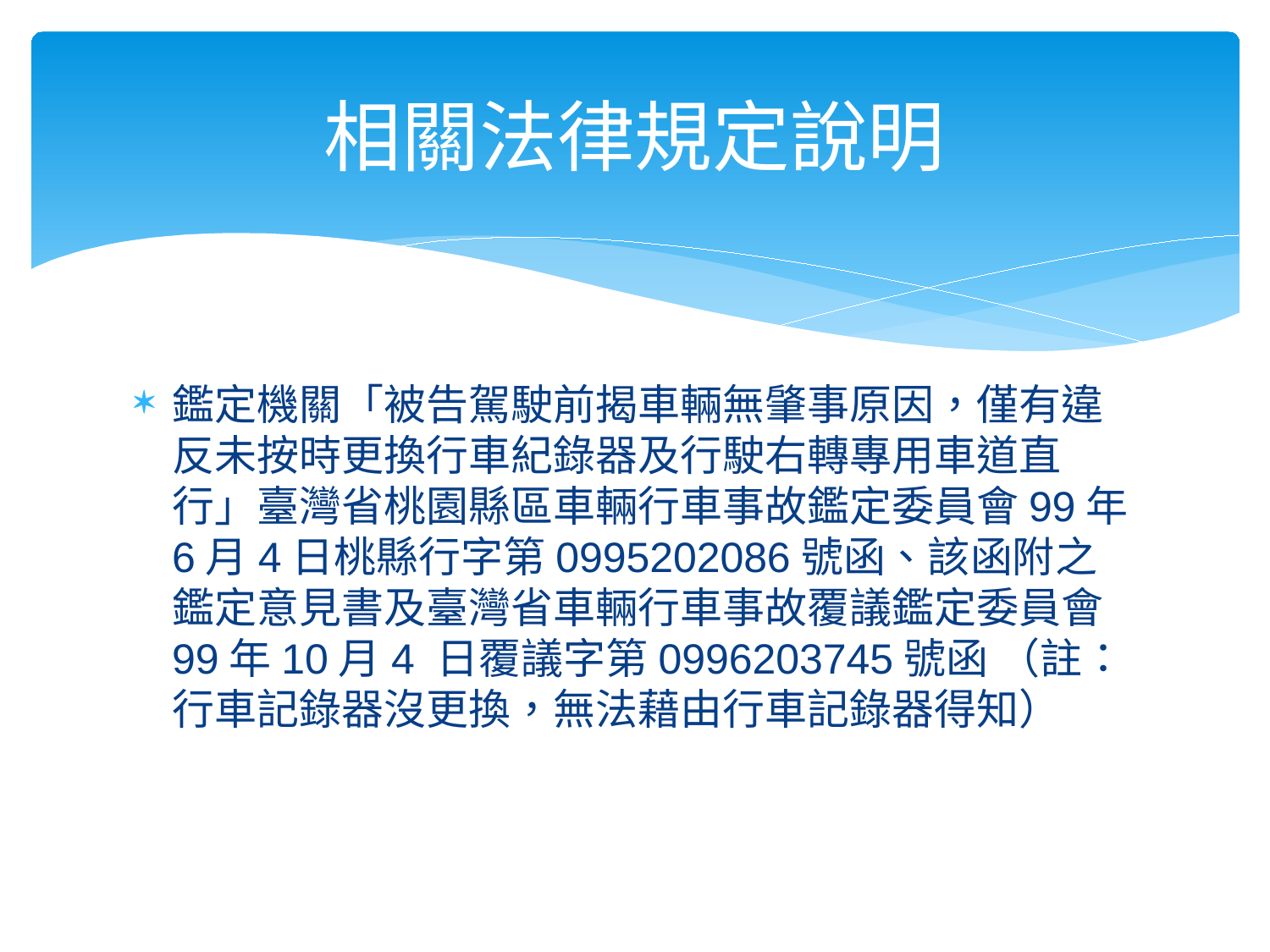

# 相關法律規定說明
鑑定機關「被告駕駛前揭車輛無肇事原因，僅有違反未按時更換行車紀錄器及行駛右轉專用車道直行」臺灣省桃園縣區車輛行車事故鑑定委員會99年6月4日桃縣行字第0995202086號函、該函附之鑑定意見書及臺灣省車輛行車事故覆議鑑定委員會99年10月4 日覆議字第0996203745號函 （註：行車記錄器沒更換，無法藉由行車記錄器得知）